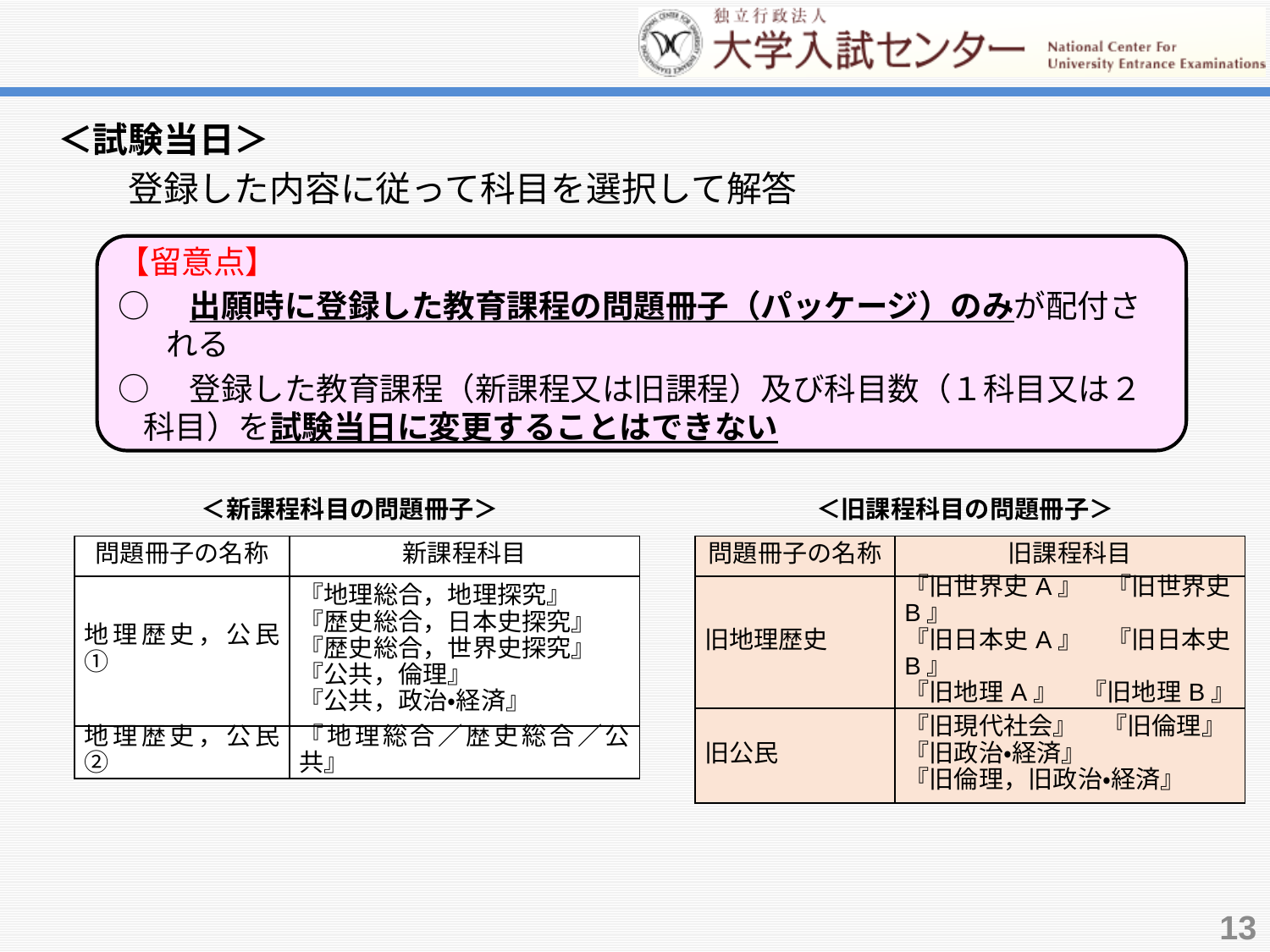

＜試験当日＞
　　登録した内容に従って科目を選択して解答

【留意点】
○　出願時に登録した教育課程の問題冊子（パッケージ）のみが配付される
○　登録した教育課程（新課程又は旧課程）及び科目数（１科目又は２科目）を試験当日に変更することはできない
＜新課程科目の問題冊子＞
＜旧課程科目の問題冊子＞
| 問題冊子の名称 | 新課程科目 |
| --- | --- |
| 地理歴史，公民① | 『地理総合，地理探究』 『歴史総合，日本史探究』 『歴史総合，世界史探究』 『公共，倫理』 『公共，政治・経済』 |
| 地理歴史，公民② | 『地理総合／歴史総合／公共』 |
| 問題冊子の名称 | 旧課程科目 |
| --- | --- |
| 旧地理歴史 | 『旧世界史A』　『旧世界史B』 『旧日本史A』　『旧日本史B』 『旧地理A』　『旧地理B』 |
| 旧公民 | 『旧現代社会』　『旧倫理』 『旧政治・経済』　 『旧倫理，旧政治・経済』 |
13